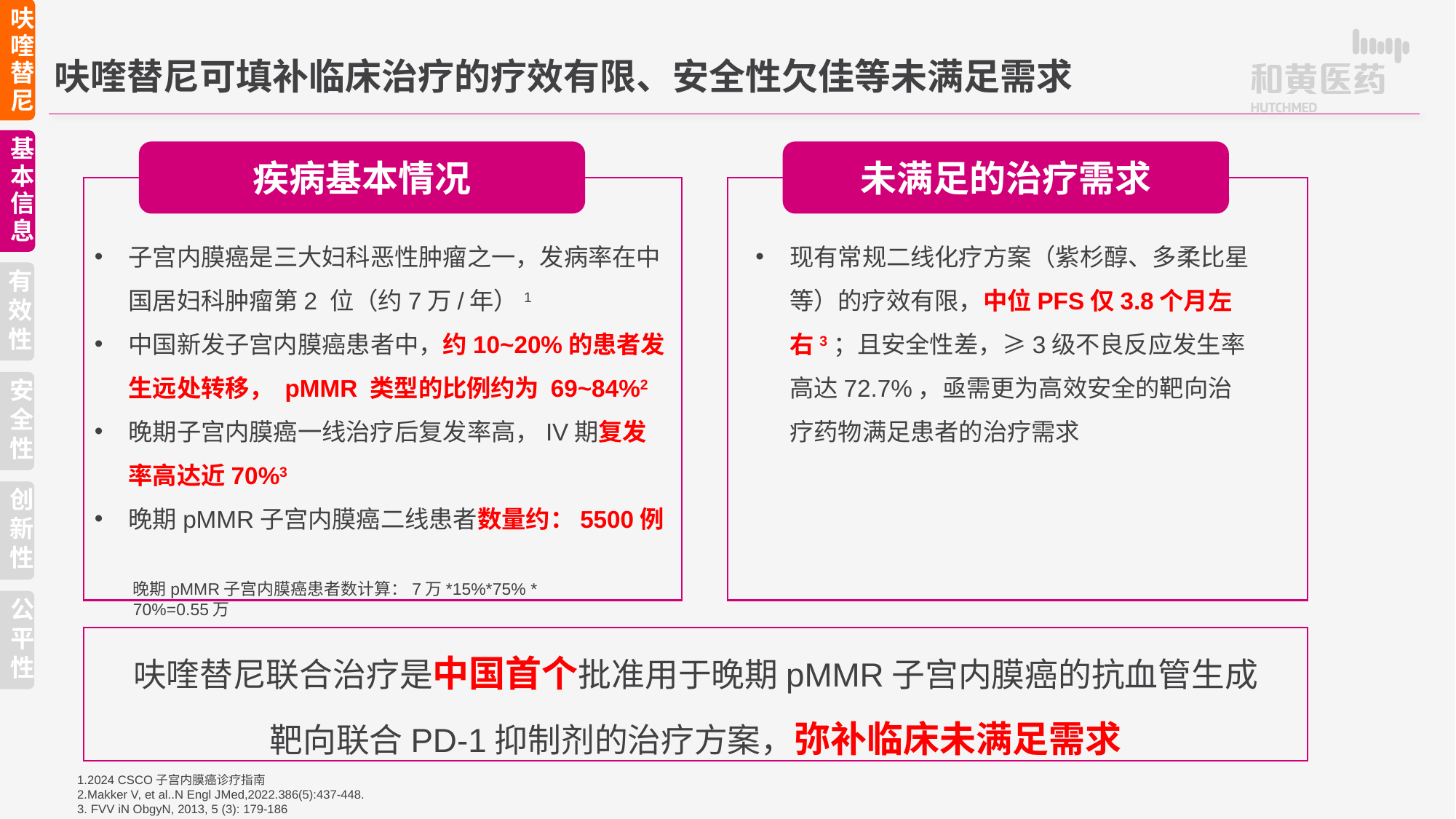

呋喹替尼

呋喹替尼可填补临床治疗的疗效有限、安全性欠佳等未满足需求
基本信息

疾病基本情况
未满足的治疗需求

子宫内膜癌是三大妇科恶性肿瘤之一，发病率在中国居妇科肿瘤第2 位（约7万/年）1
中国新发子宫内膜癌患者中，约10~20%的患者发生远处转移， pMMR 类型的比例约为 69~84%2
晚期子宫内膜癌一线治疗后复发率高，IV期复发率高达近70%3
晚期pMMR子宫内膜癌二线患者数量约：5500例
现有常规二线化疗方案（紫杉醇、多柔比星等）的疗效有限，中位PFS仅3.8个月左右3；且安全性差，≥3级不良反应发生率高达72.7%，亟需更为高效安全的靶向治疗药物满足患者的治疗需求
有效性

安全性

创新性

晚期pMMR子宫内膜癌患者数计算：7万*15%*75% * 70%=0.55万
公平性

呋喹替尼联合治疗是中国首个批准用于晚期pMMR子宫内膜癌的抗血管生成
靶向联合PD-1抑制剂的治疗方案，弥补临床未满足需求
1.2024 CSCO子宫内膜癌诊疗指南
2.Makker V, et al..N Engl JMed,2022.386(5):437-448.
3. FVV iN ObgyN, 2013, 5 (3): 179-186